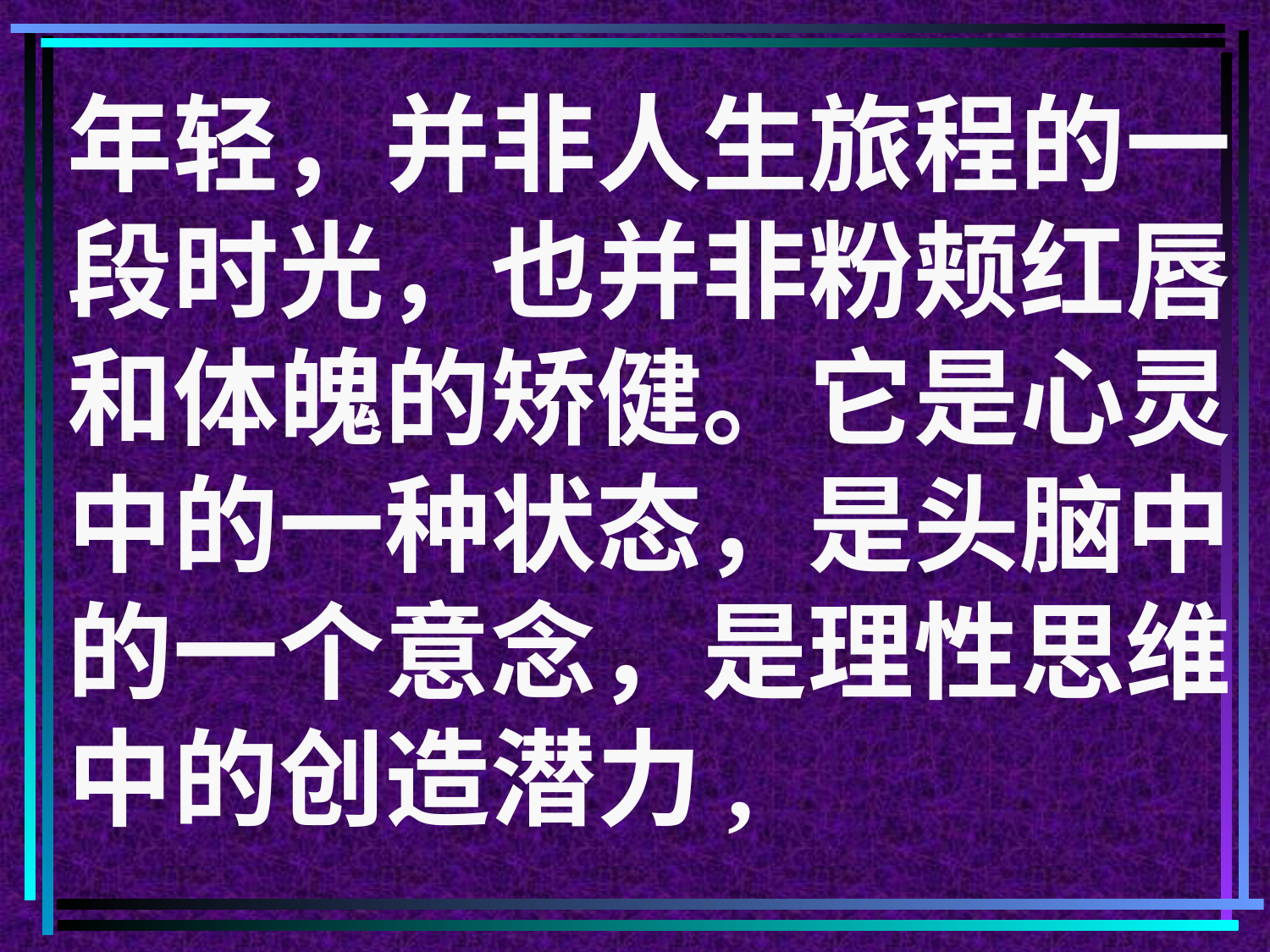

年轻，并非人生旅程的一段时光，也并非粉颊红唇和体魄的矫健。它是心灵中的一种状态，是头脑中的一个意念，是理性思维中的创造潜力,